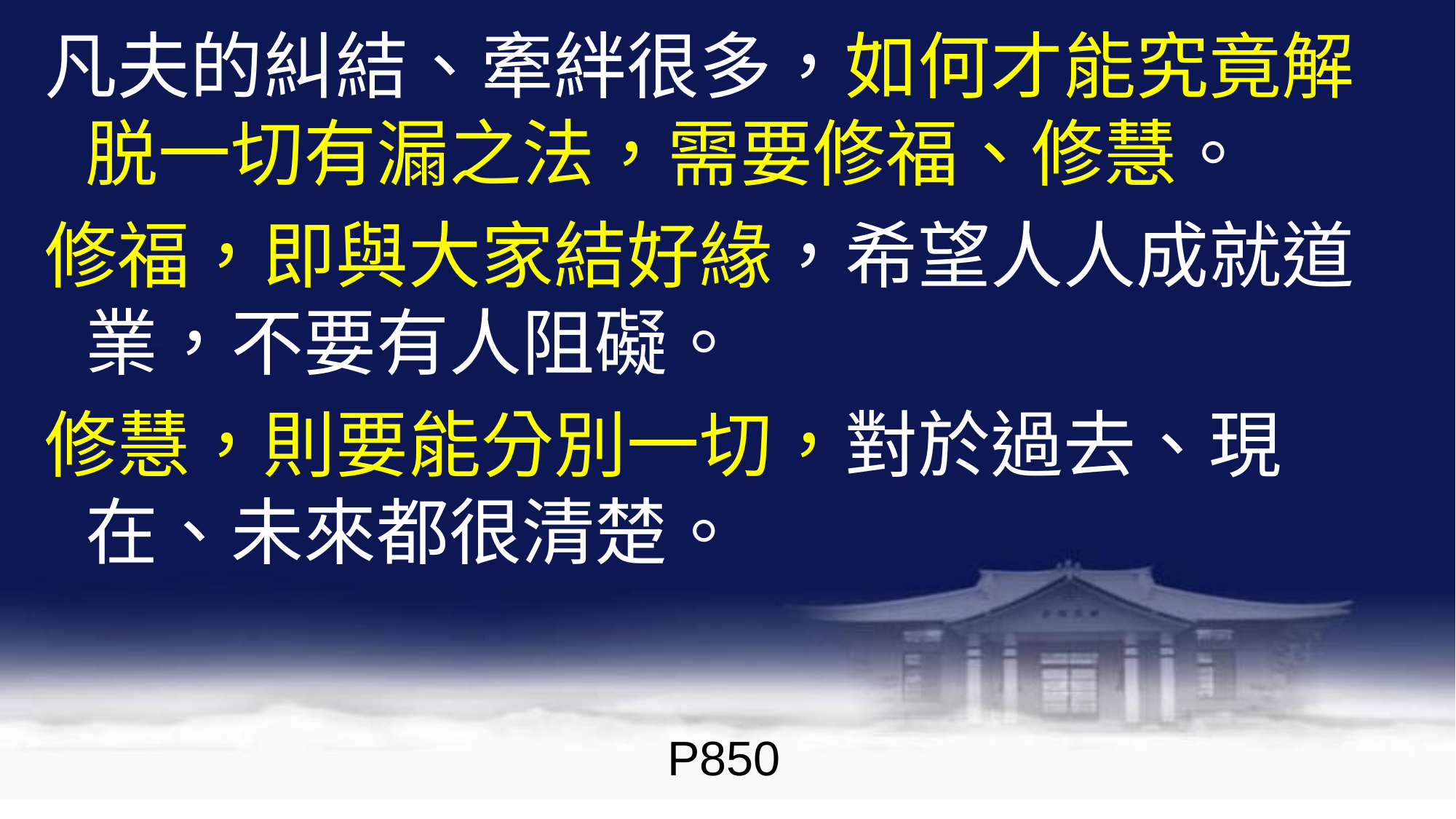

凡夫的糾結、牽絆很多，如何才能究竟解脱一切有漏之法，需要修福、修慧。
修福，即與大家結好緣，希望人人成就道業，不要有人阻礙。
修慧，則要能分別一切，對於過去、現在、未來都很清楚。
P850